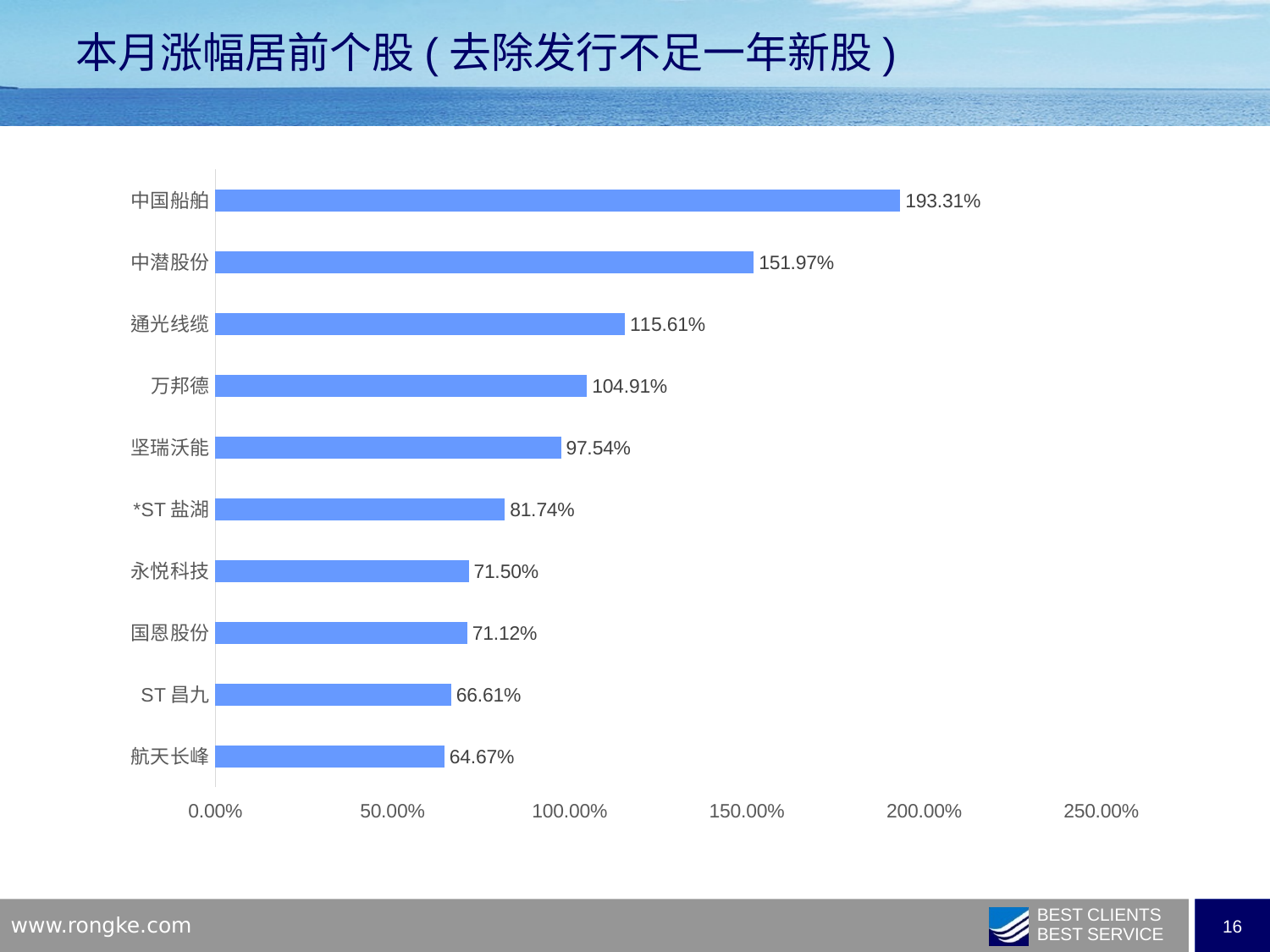

本月涨幅居前个股(去除发行不足一年新股)

### Chart

| Category |  |
|---|---|
| 中国船舶 | 1.933090351754096 |
| 中潜股份 | 1.5197009003236728 |
| 通光线缆 | 1.1560693641618496 |
| 万邦德 | 1.0490843349291907 |
| 坚瑞沃能 | 0.9754225340663374 |
| *ST盐湖 | 0.8174160119211429 |
| 永悦科技 | 0.7150196480176143 |
| 国恩股份 | 0.7111612969826726 |
| ST昌九 | 0.6660675205126083 |
| 航天长峰 | 0.6466895778522495 |